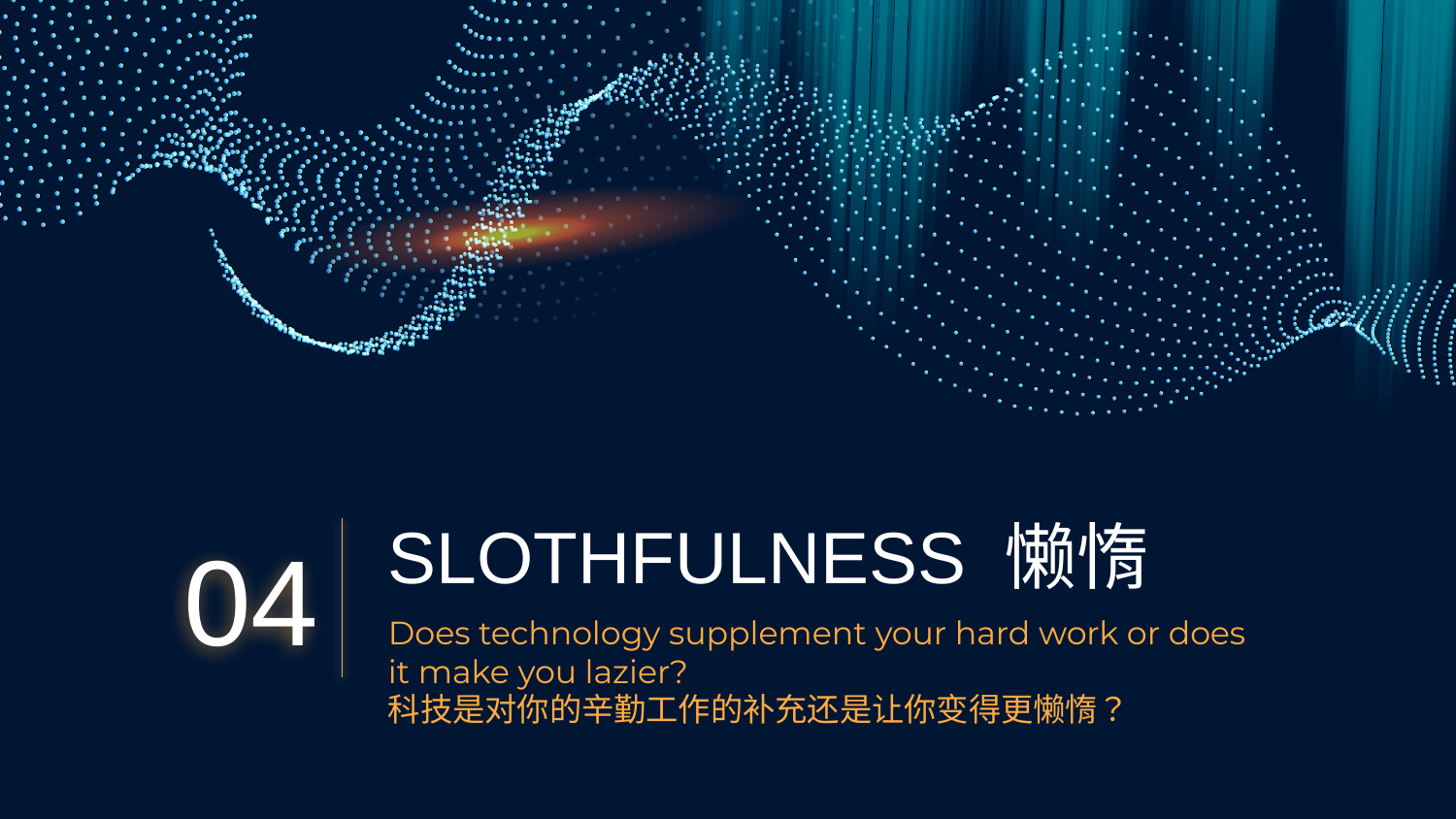

# SLOTHFULNESS 懒惰
04
Does technology supplement your hard work or does it make you lazier?
科技是对你的辛勤工作的补充还是让你变得更懒惰？